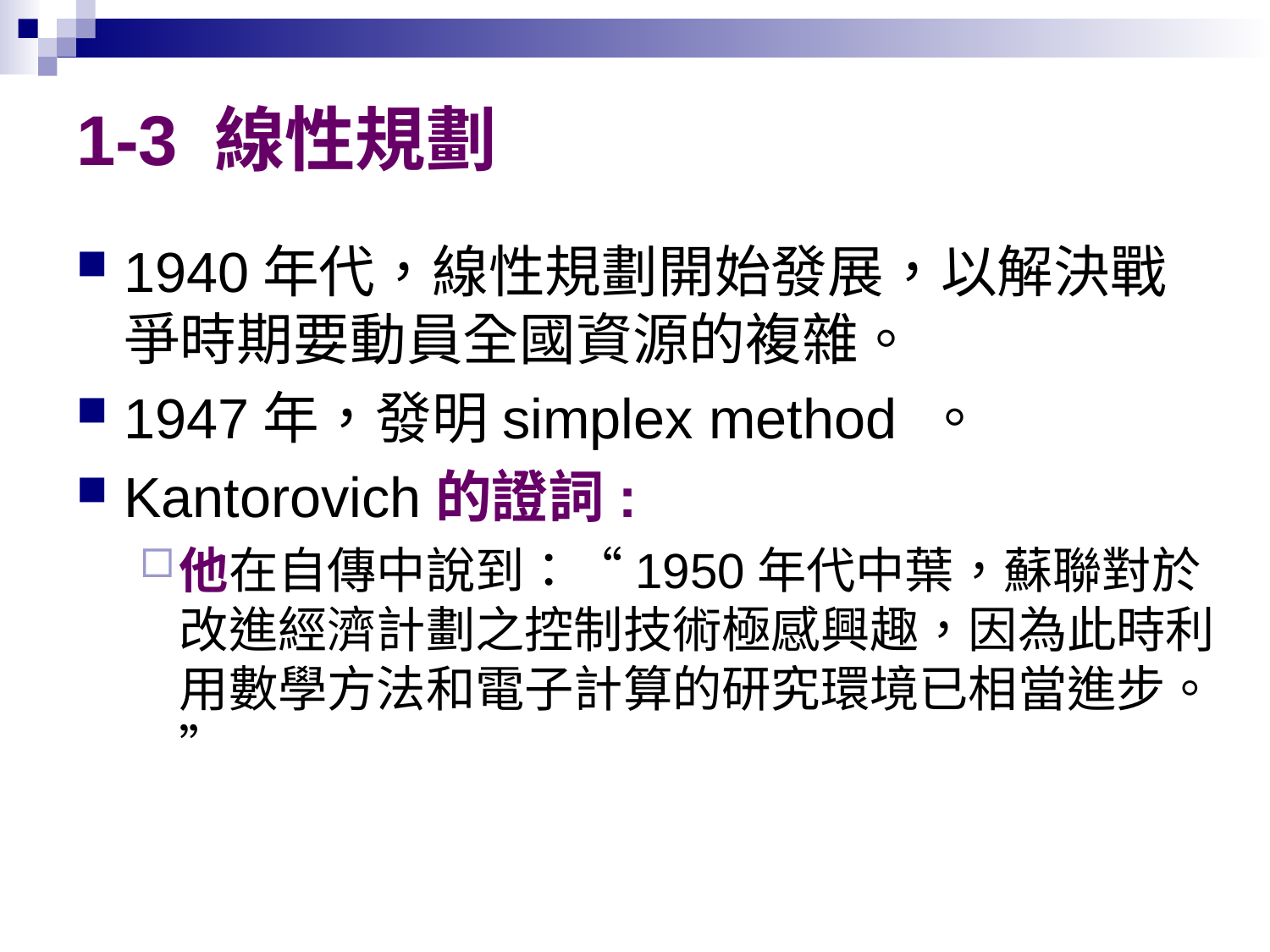

# 1-3 線性規劃
1940年代，線性規劃開始發展，以解決戰爭時期要動員全國資源的複雜。
1947年，發明simplex method 。
Kantorovich的證詞:
他在自傳中說到：“1950年代中葉，蘇聯對於改進經濟計劃之控制技術極感興趣，因為此時利用數學方法和電子計算的研究環境已相當進步。”